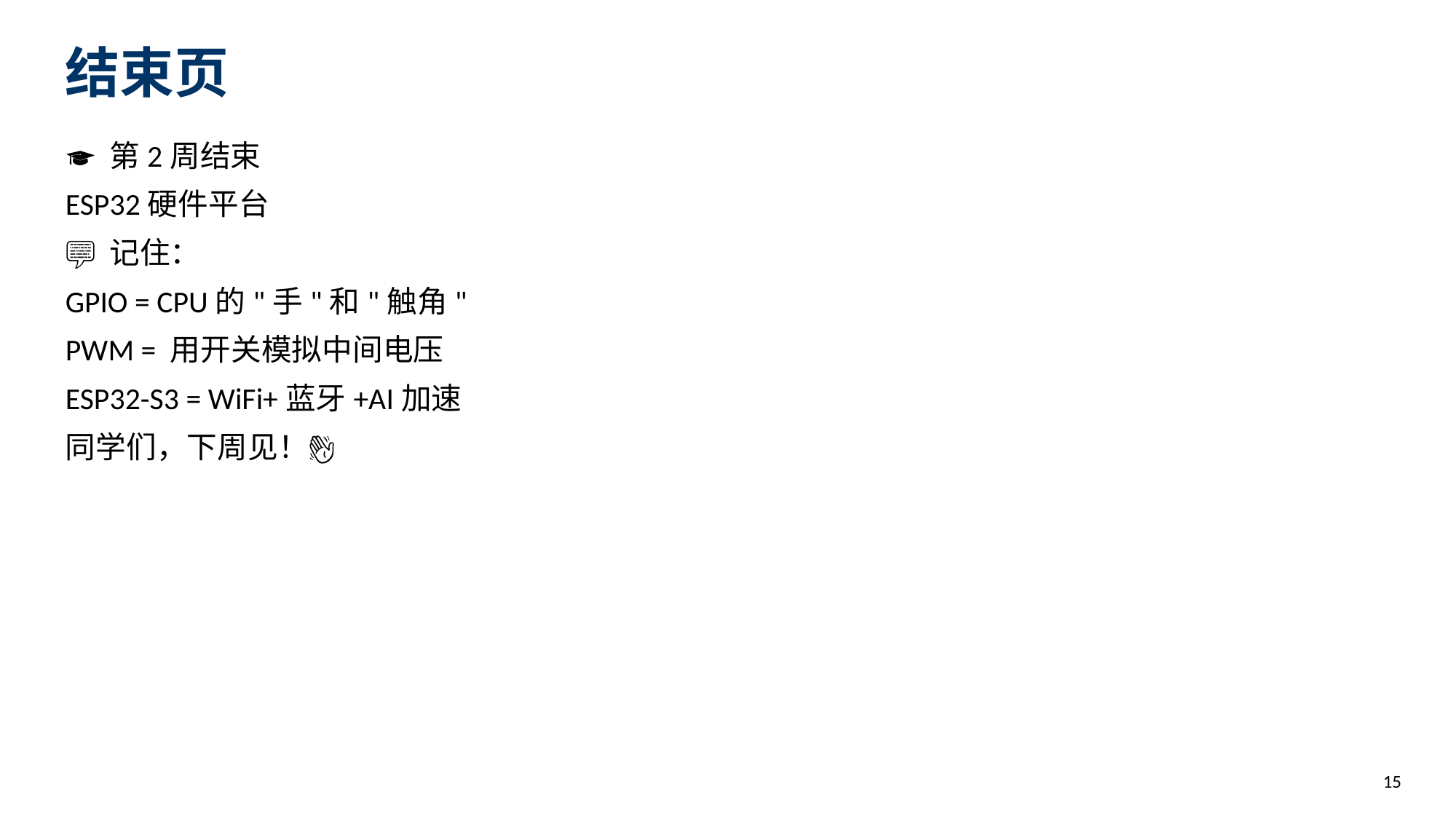

结束页
🎓 第2周结束
ESP32硬件平台
💬 记住：
GPIO = CPU的"手"和"触角"
PWM = 用开关模拟中间电压
ESP32-S3 = WiFi+蓝牙+AI加速
同学们，下周见！👋
15